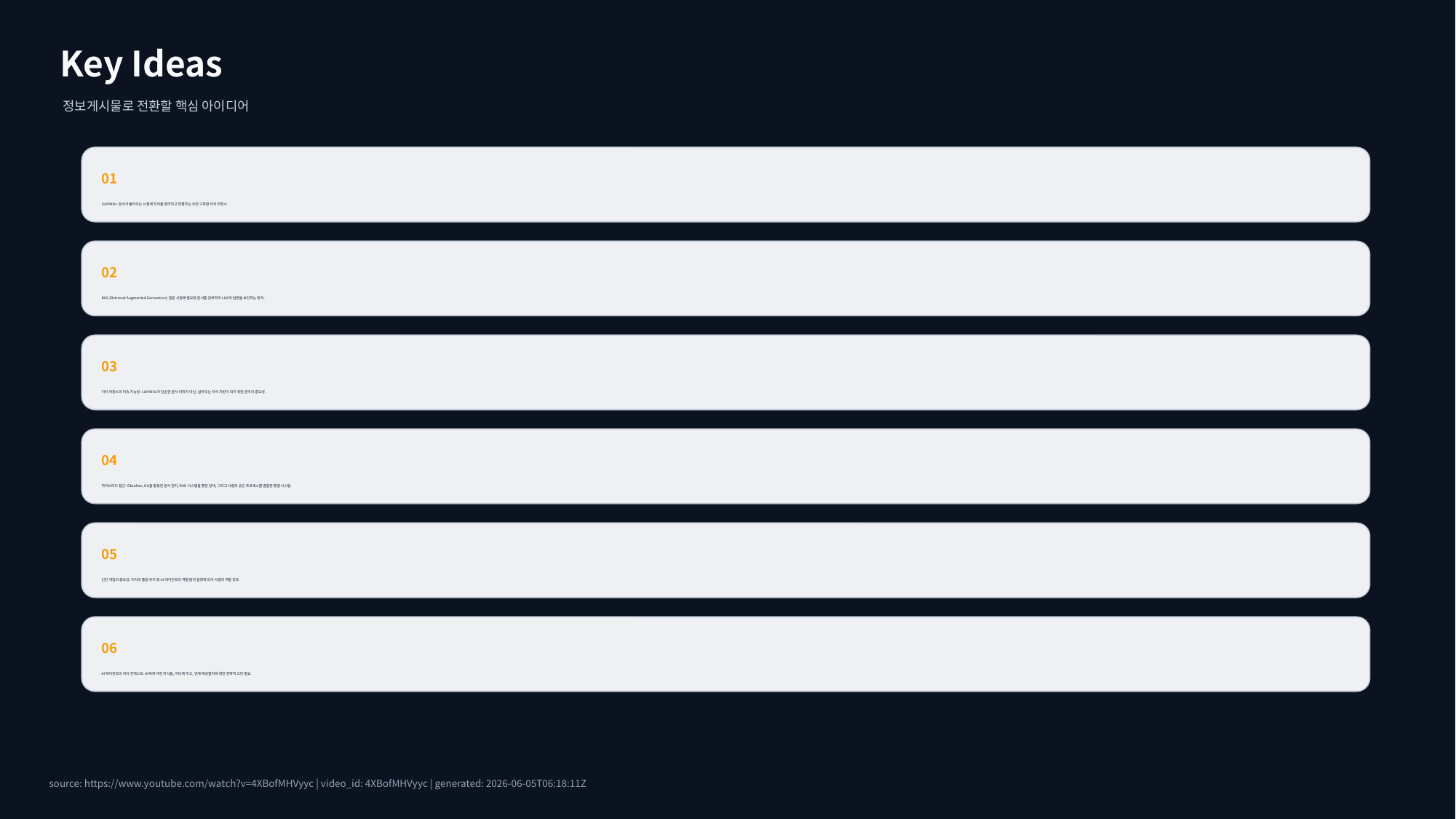

Key Ideas
정보게시물로 전환할 핵심 아이디어

01
LLM Wiki: 문서가 들어오는 시점에 지식을 정리하고 연결하는 사전 구축형 지식 저장소.

02
RAG (Retrieval Augmented Generation): 질문 시점에 필요한 문서를 검색하여 LLM의 답변을 보강하는 방식.

03
지식 저장소의 지속 가능성: LLM Wiki가 단순한 문서 더미가 아닌, 살아있는 지식 기반이 되기 위한 관리의 중요성.

04
하이브리드 접근: Obsidian, Git을 활용한 문서 관리, RAG 시스템을 통한 검색, 그리고 사람의 승인 프로세스를 결합한 통합 시스템.

05
인간 개입의 중요성: 지식의 품질 유지 및 AI 에이전트의 역할 범위 설정에 있어 사람의 역할 강조.

06
AI 에이전트의 지식 컨텍스트: AI에게 어떤 지식을, 어디에 두고, 언제 제공할지에 대한 전략적 고민 필요.
source: https://www.youtube.com/watch?v=4XBofMHVyyc | video_id: 4XBofMHVyyc | generated: 2026-06-05T06:18:11Z